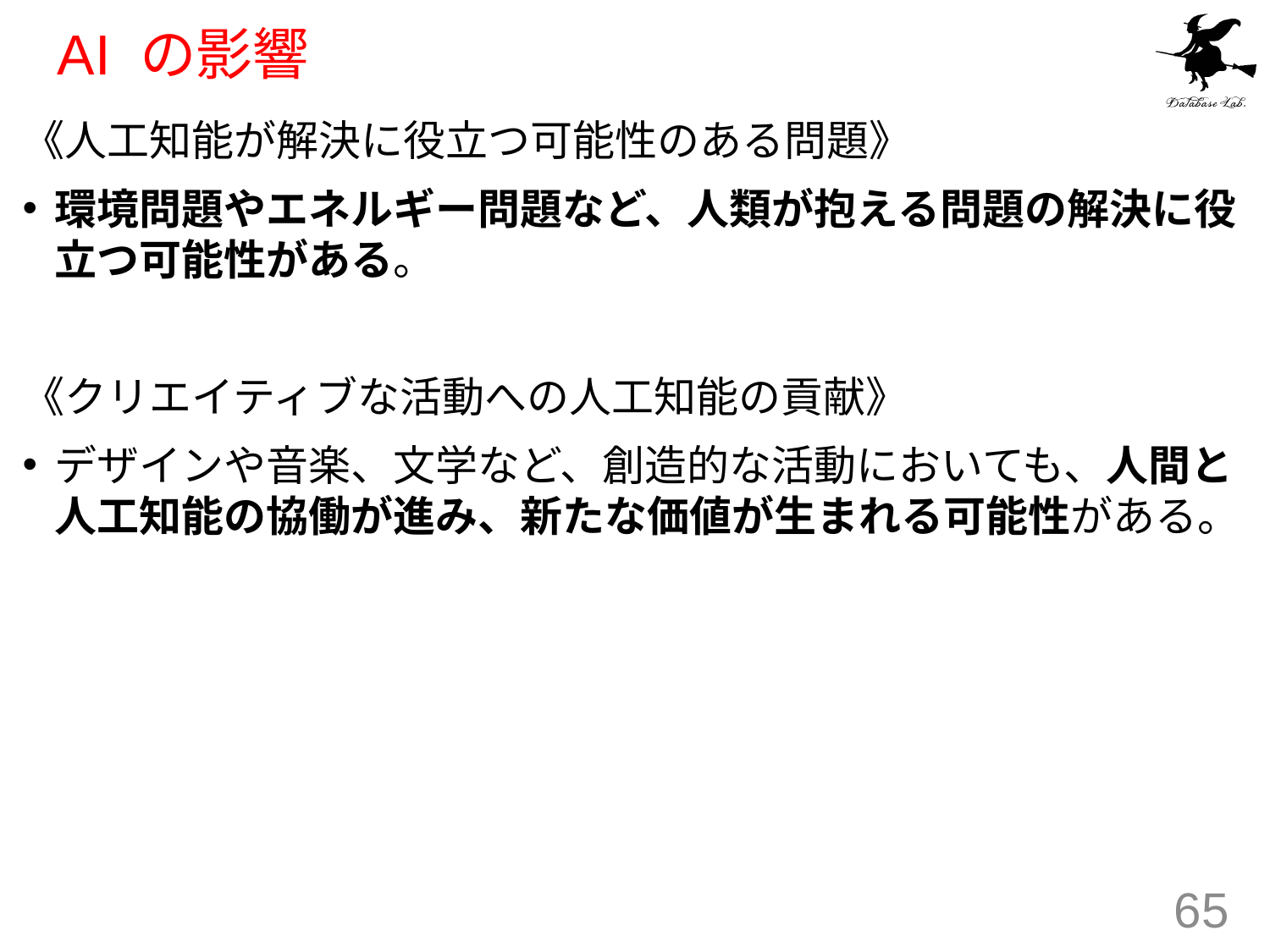

# AI の影響
《人工知能が解決に役立つ可能性のある問題》
環境問題やエネルギー問題など、人類が抱える問題の解決に役立つ可能性がある。

《クリエイティブな活動への人工知能の貢献》
デザインや音楽、文学など、創造的な活動においても、人間と人工知能の協働が進み、新たな価値が生まれる可能性がある。
65